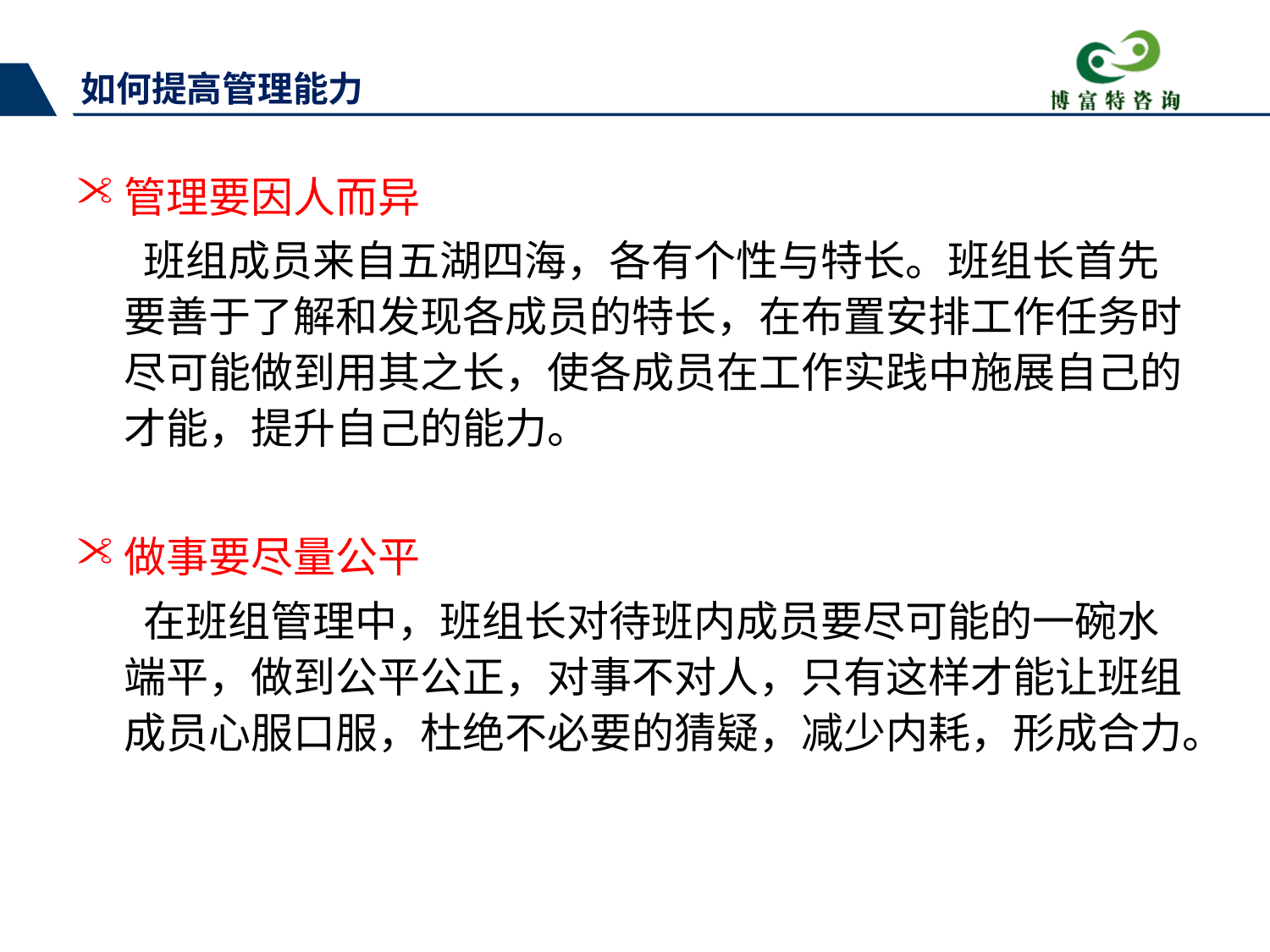

如何提高管理能力
管理要因人而异
      班组成员来自五湖四海，各有个性与特长。班组长首先要善于了解和发现各成员的特长，在布置安排工作任务时尽可能做到用其之长，使各成员在工作实践中施展自己的才能，提升自己的能力。

做事要尽量公平
      在班组管理中，班组长对待班内成员要尽可能的一碗水端平，做到公平公正，对事不对人，只有这样才能让班组成员心服口服，杜绝不必要的猜疑，减少内耗，形成合力。

53